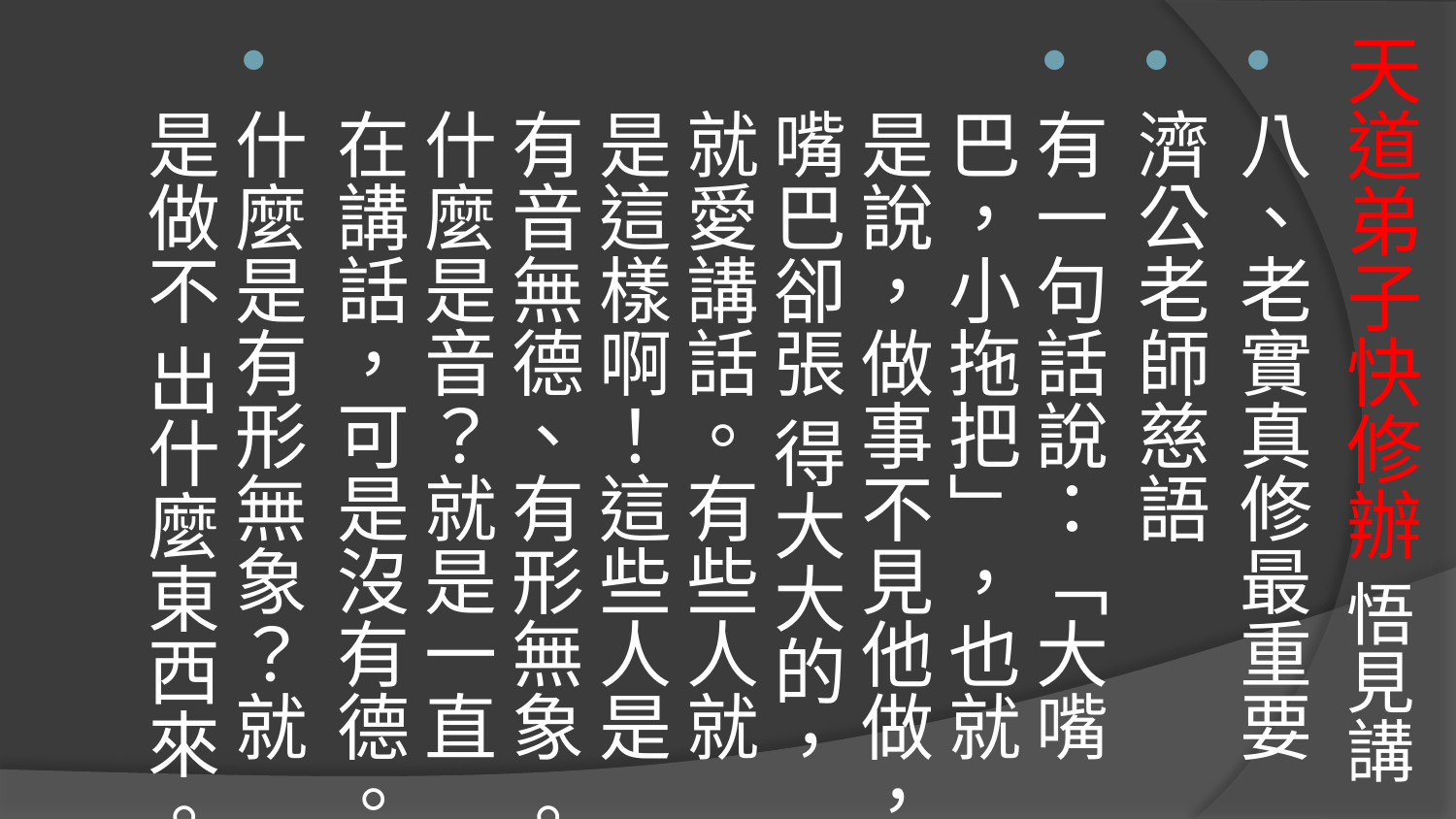

# 天道弟子快修辦 悟見講
八、老實真修最重要
濟公老師慈語
有一句話說：「大嘴巴，小拖把」，也就是說，做事不見他做，嘴巴卻張 得大大的，就愛講話。有些人就是這樣啊！這些人是有音無德、有形無象 。什麼是音？就是一直在講話，可是沒有德。
什麼是有形無象？就是做不 出什麼東西來。